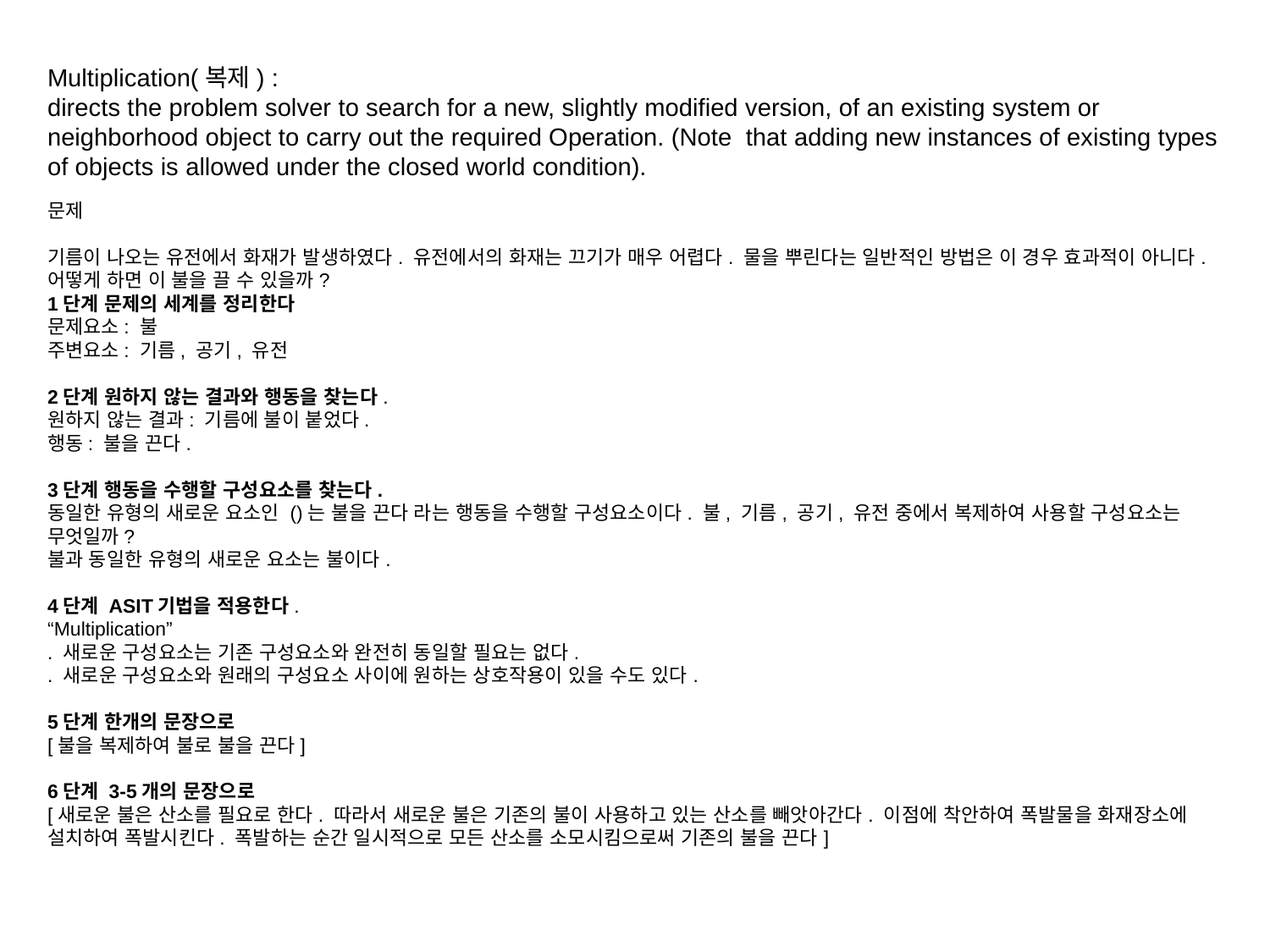

Multiplication(복제) :
directs the problem solver to search for a new, slightly modified version, of an existing system or neighborhood object to carry out the required Operation. (Note  that adding new instances of existing types of objects is allowed under the closed world condition).
문제
기름이 나오는 유전에서 화재가 발생하였다. 유전에서의 화재는 끄기가 매우 어렵다. 물을 뿌린다는 일반적인 방법은 이 경우 효과적이 아니다. 어떻게 하면 이 불을 끌 수 있을까?
1단계 문제의 세계를 정리한다
문제요소: 불
주변요소: 기름, 공기, 유전
2단계 원하지 않는 결과와 행동을 찾는다.
원하지 않는 결과: 기름에 불이 붙었다.
행동: 불을 끈다.
3단계 행동을 수행할 구성요소를 찾는다.
동일한 유형의 새로운 요소인 ()는 불을 끈다 라는 행동을 수행할 구성요소이다. 불, 기름, 공기, 유전 중에서 복제하여 사용할 구성요소는 무엇일까?
불과 동일한 유형의 새로운 요소는 불이다.
4단계 ASIT기법을 적용한다.
“Multiplication”
. 새로운 구성요소는 기존 구성요소와 완전히 동일할 필요는 없다.
. 새로운 구성요소와 원래의 구성요소 사이에 원하는 상호작용이 있을 수도 있다.
5단계 한개의 문장으로
[불을 복제하여 불로 불을 끈다]
6단계 3-5개의 문장으로
[새로운 불은 산소를 필요로 한다. 따라서 새로운 불은 기존의 불이 사용하고 있는 산소를 빼앗아간다. 이점에 착안하여 폭발물을 화재장소에 설치하여 폭발시킨다. 폭발하는 순간 일시적으로 모든 산소를 소모시킴으로써 기존의 불을 끈다]